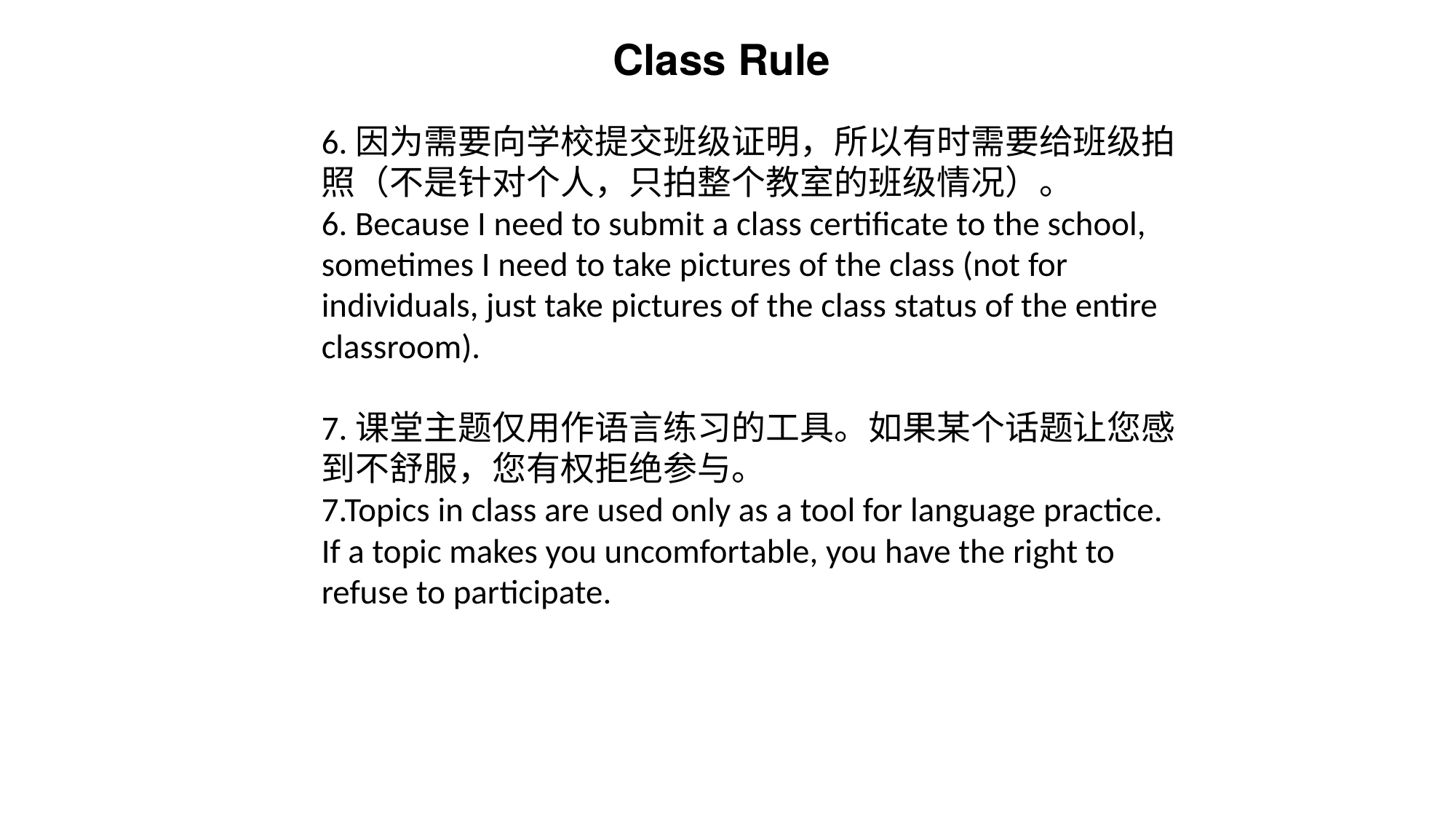

Class Rule

6.因为需要向学校提交班级证明，所以有时需要给班级拍照（不是针对个人，只拍整个教室的班级情况）。
6. Because I need to submit a class certificate to the school, sometimes I need to take pictures of the class (not for individuals, just take pictures of the class status of the entire classroom).

7.课堂主题仅用作语言练习的工具。如果某个话题让您感到不舒服，您有权拒绝参与。
7.Topics in class are used only as a tool for language practice. If a topic makes you uncomfortable, you have the right to refuse to participate.